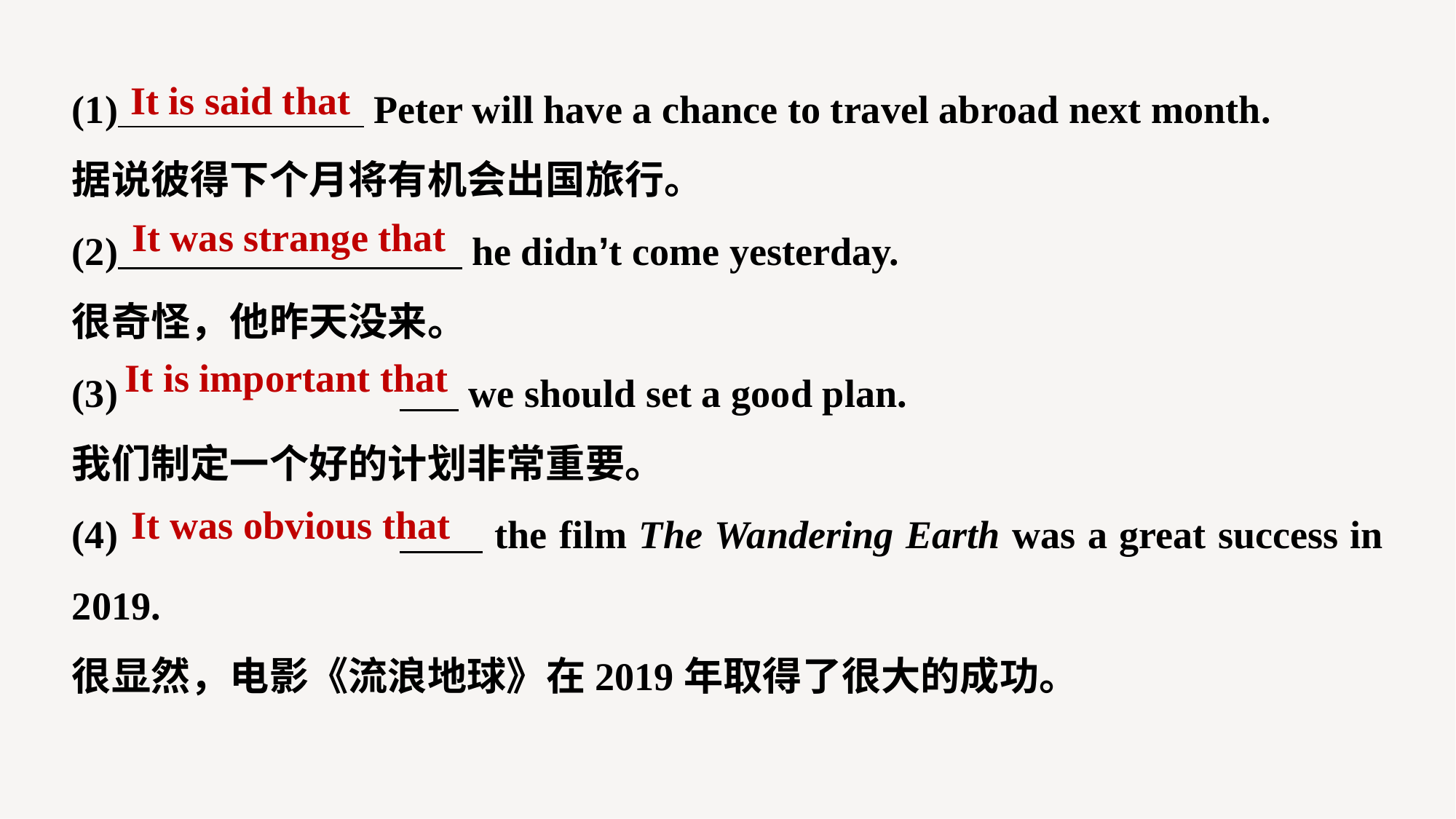

(1)                          Peter will have a chance to travel abroad next month.
据说彼得下个月将有机会出国旅行。
(2)                                    he didn’t come yesterday.
很奇怪，他昨天没来。
(3)		       we should set a good plan.
我们制定一个好的计划非常重要。
(4)		        the film The Wandering Earth was a great success in 2019.
很显然，电影《流浪地球》在2019年取得了很大的成功。
It is said that
It was strange that
It is important that
It was obvious that